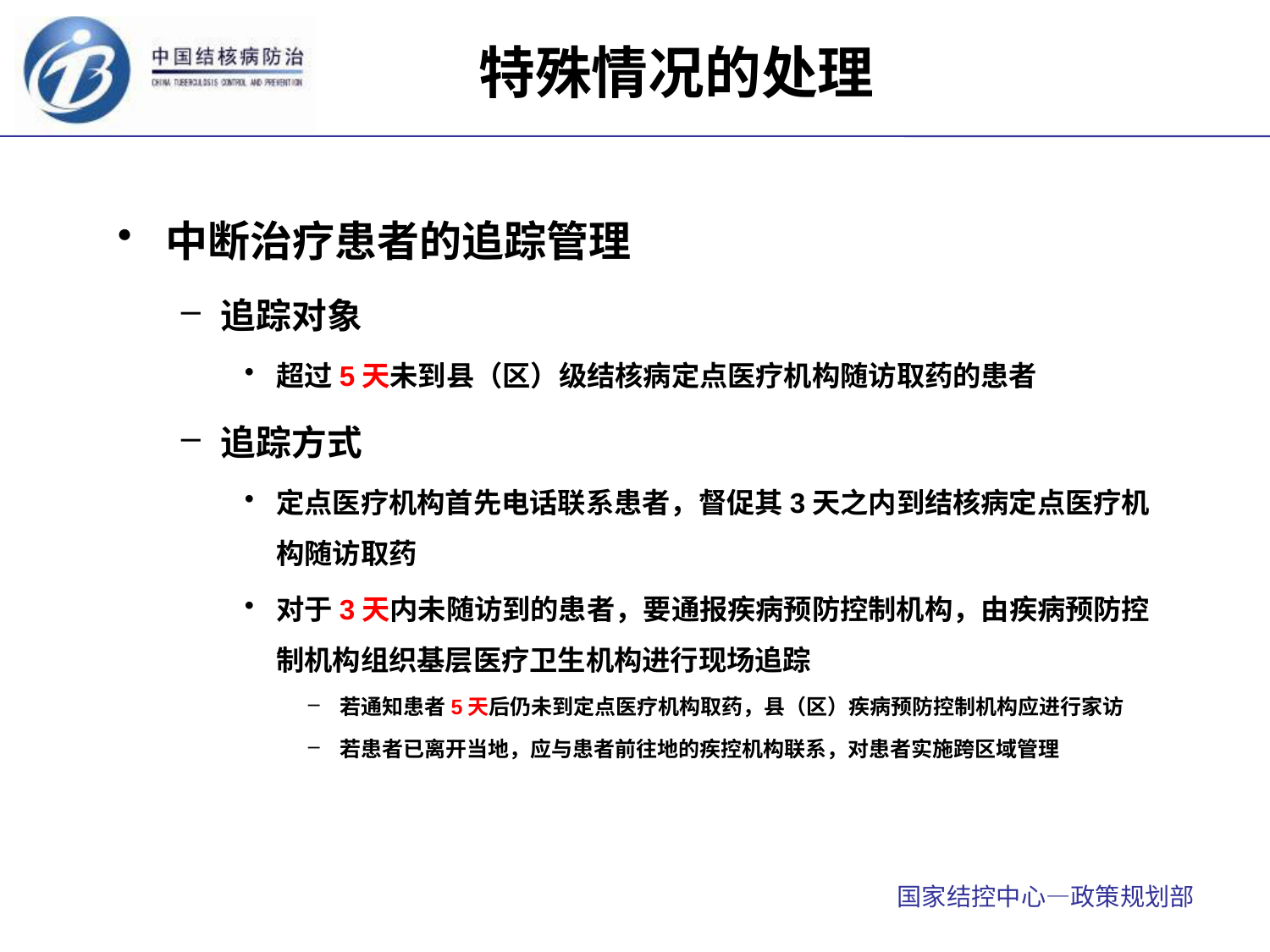

# 特殊情况的处理

中断治疗患者的追踪管理
追踪对象
超过5天未到县（区）级结核病定点医疗机构随访取药的患者
追踪方式
定点医疗机构首先电话联系患者，督促其3天之内到结核病定点医疗机构随访取药
对于3天内未随访到的患者，要通报疾病预防控制机构，由疾病预防控制机构组织基层医疗卫生机构进行现场追踪
若通知患者5天后仍未到定点医疗机构取药，县（区）疾病预防控制机构应进行家访
若患者已离开当地，应与患者前往地的疾控机构联系，对患者实施跨区域管理